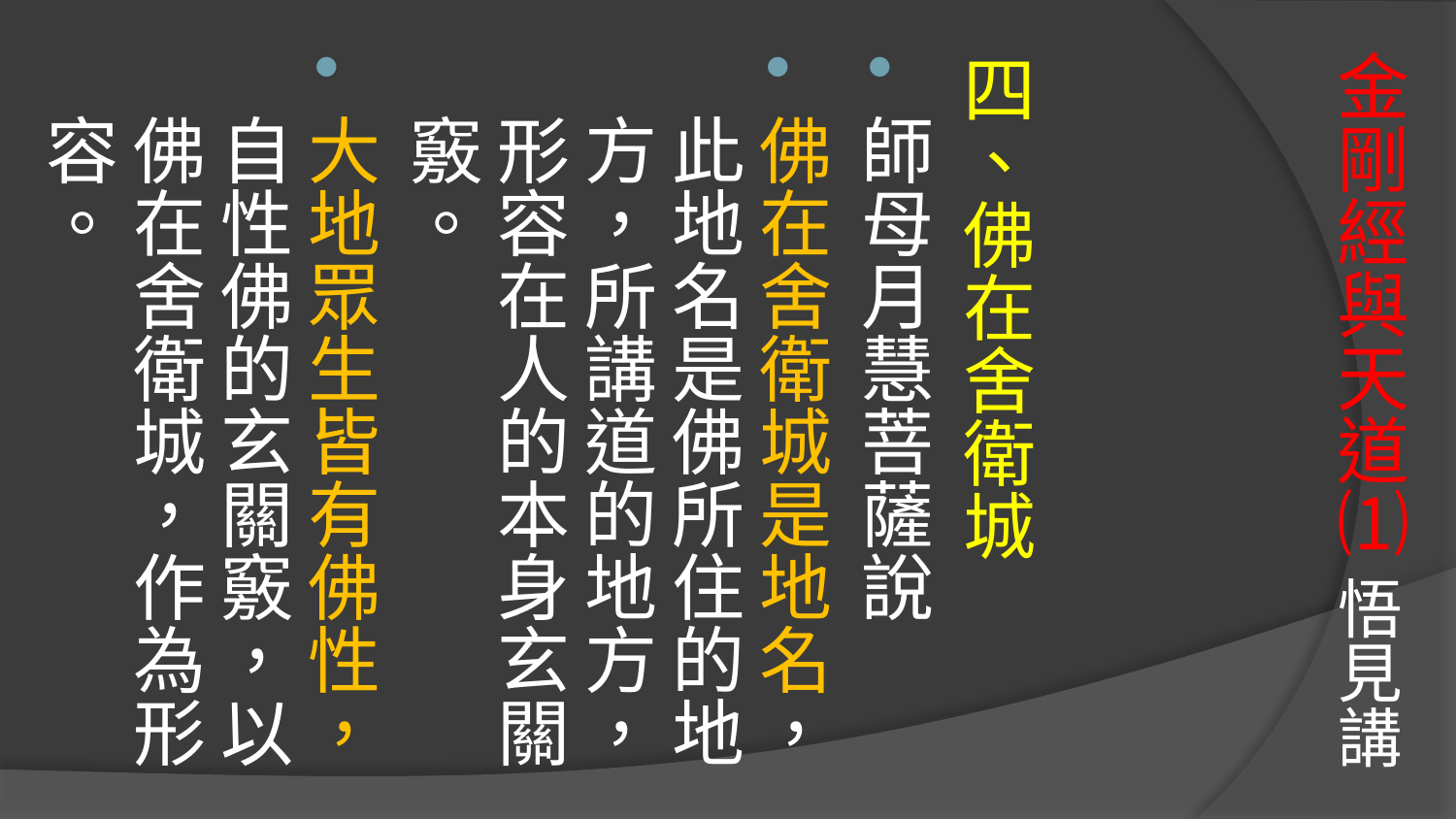

四、佛在舍衛城
師母月慧菩薩說
佛在舍衛城是地名，此地名是佛所住的地方，所講道的地方，形容在人的本身玄關竅。
大地眾生皆有佛性，自性佛的玄關竅，以佛在舍衛城，作為形容。
# 金剛經與天道⑴ 悟見講